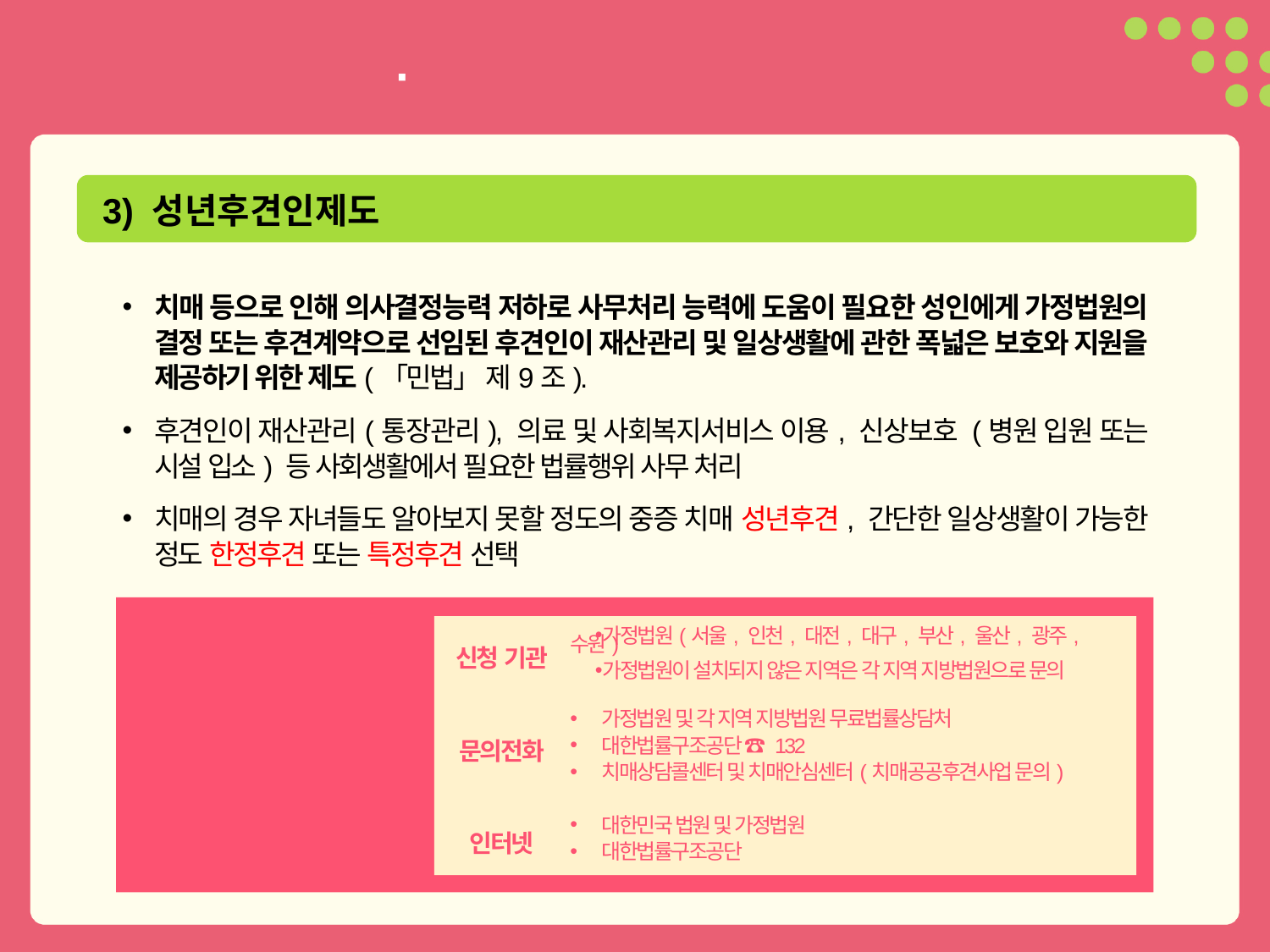

3) 성년후견인제도
치매 등으로 인해 의사결정능력 저하로 사무처리 능력에 도움이 필요한 성인에게 가정법원의 결정 또는 후견계약으로 선임된 후견인이 재산관리 및 일상생활에 관한 폭넓은 보호와 지원을 제공하기 위한 제도(「민법」 제9조).
후견인이 재산관리(통장관리), 의료 및 사회복지서비스 이용, 신상보호 (병원 입원 또는 시설 입소) 등 사회생활에서 필요한 법률행위 사무 처리
치매의 경우 자녀들도 알아보지 못할 정도의 중증 치매 성년후견, 간단한 일상생활이 가능한 정도 한정후견 또는 특정후견 선택

신청 기관
가정법원(서울, 인천, 대전, 대구, 부산, 울산, 광주, 수원)
가정법원이 설치되지 않은 지역은 각 지역 지방법원으로 문의
성년후견인제도
문의처
가정법원 및 각 지역 지방법원 무료법률상담처
대한법률구조공단 ☎ 132
치매상담콜센터 및 치매안심센터(치매공공후견사업 문의)
문의전화
대한민국 법원 및 가정법원
대한법률구조공단
인터넷
출처 : 정부24
31